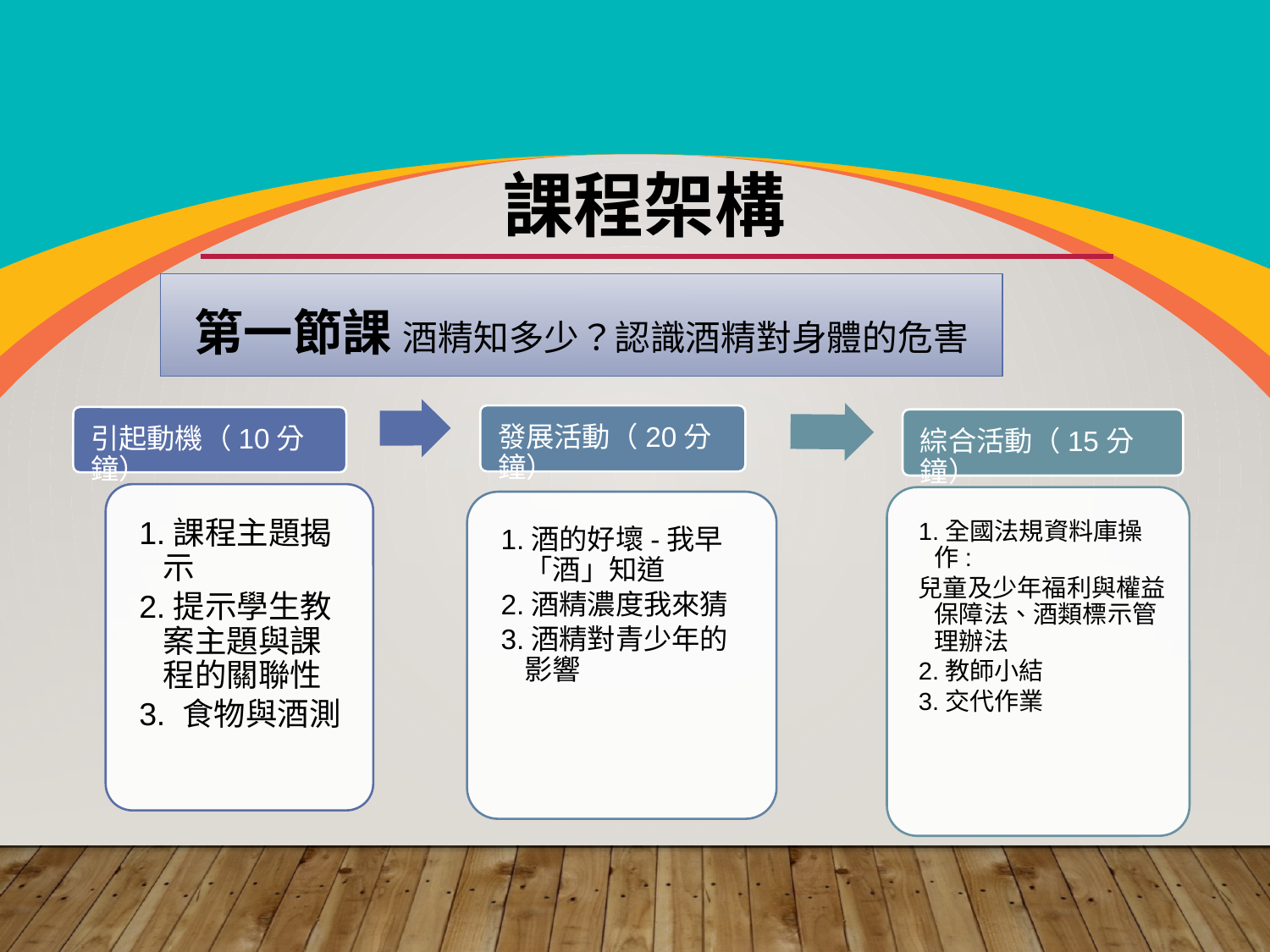

# 課程架構
第一節課 酒精知多少？認識酒精對身體的危害
引起動機（10分鐘）
1.課程主題揭示
2.提示學生教案主題與課程的關聯性
3. 食物與酒測

發展活動（20分鐘）
1.酒的好壞-我早「酒」知道
2.酒精濃度我來猜
3.酒精對青少年的影響

綜合活動（15分鐘）
1.全國法規資料庫操作:
兒童及少年福利與權益保障法、酒類標示管理辦法
2.教師小結
3.交代作業